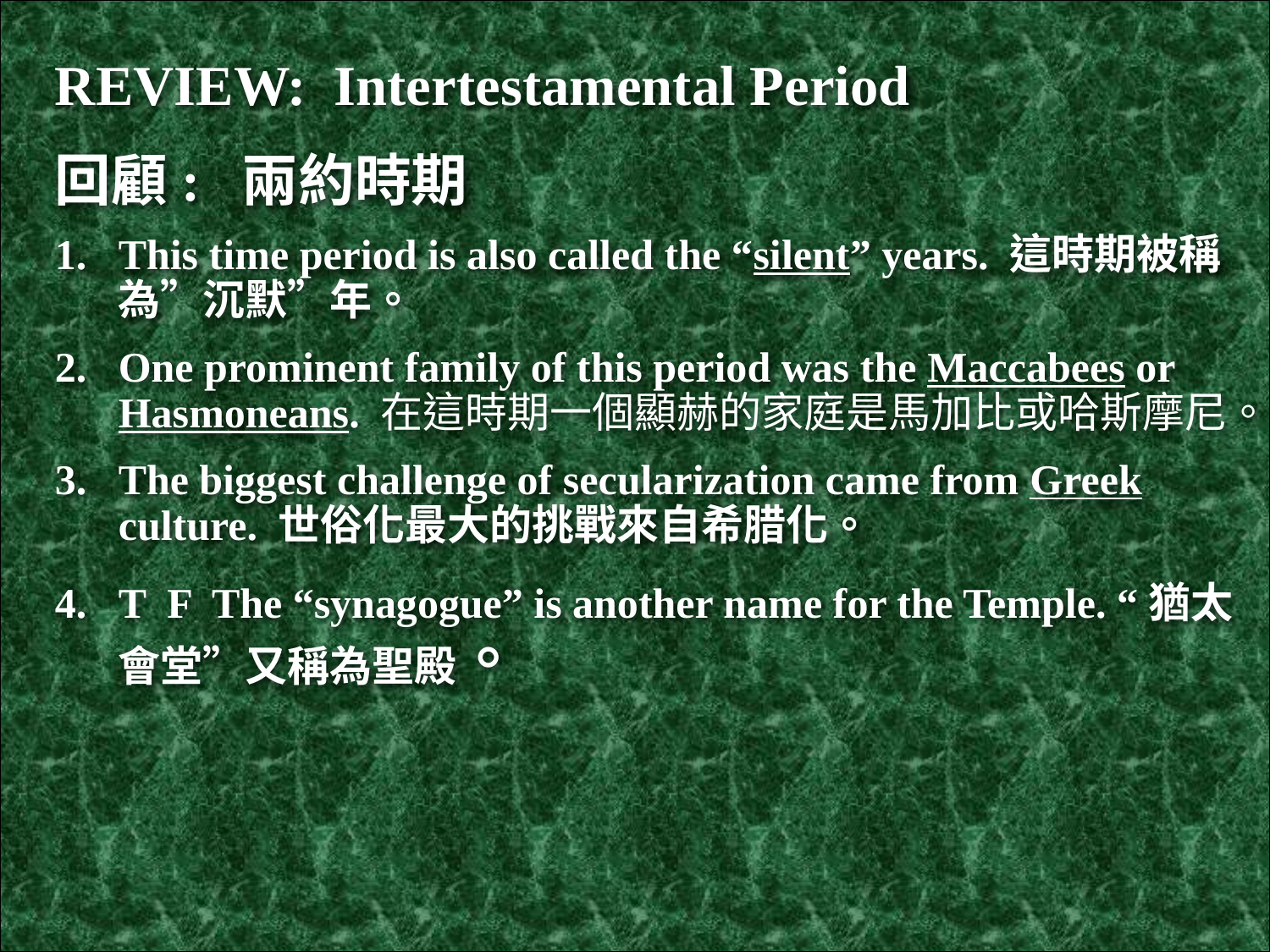

REVIEW:  Intertestamental Period
回顧:  兩約時期
This time period is also called the “silent” years. 這時期被稱為”沉默”年。
One prominent family of this period was the Maccabees or Hasmoneans. 在這時期一個顯赫的家庭是馬加比或哈斯摩尼。
The biggest challenge of secularization came from Greek culture. 世俗化最大的挑戰來自希腊化。
T  F  The “synagogue” is another name for the Temple. “猶太會堂”又稱為聖殿。